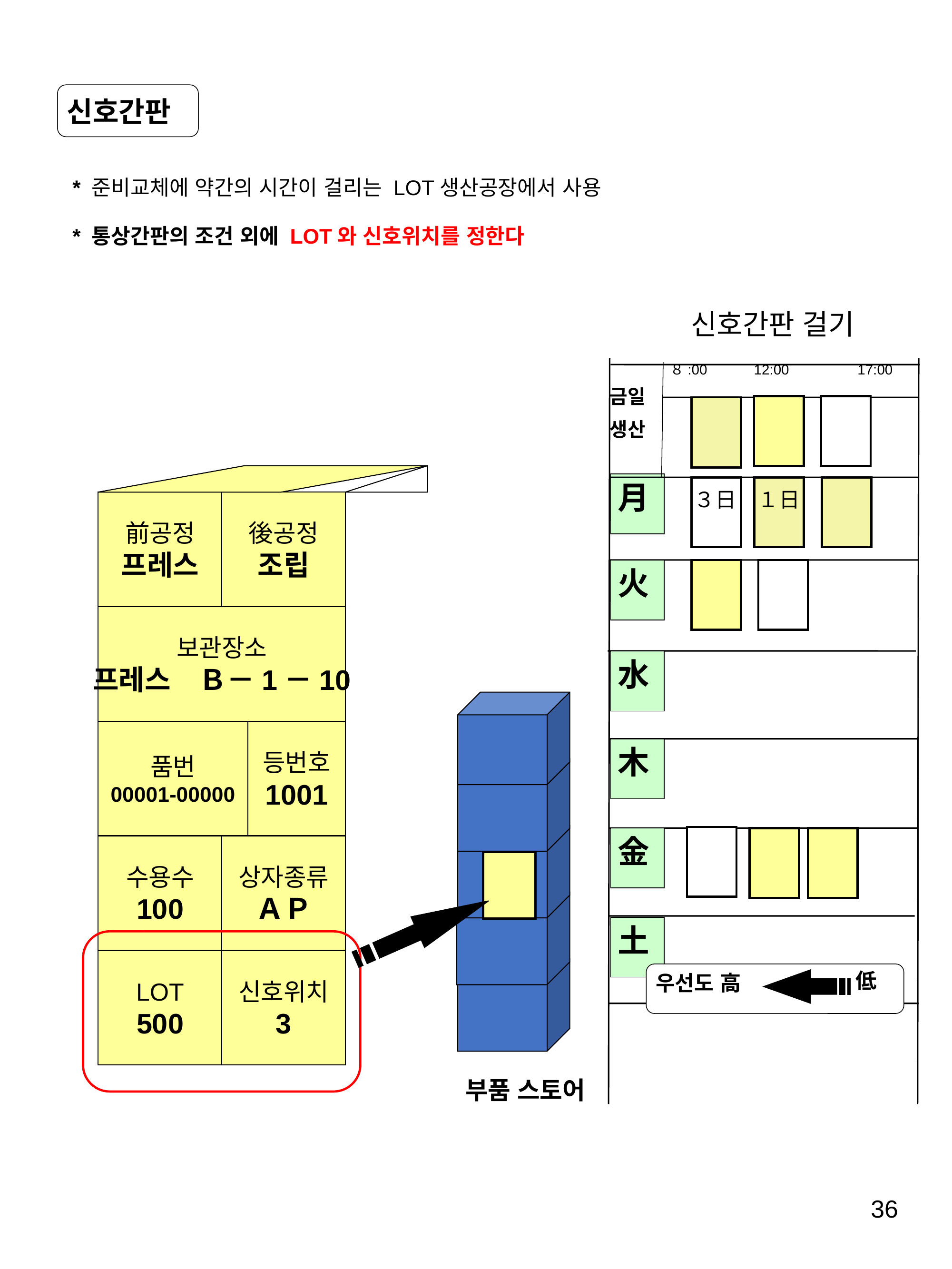

신호간판
* 준비교체에 약간의 시간이 걸리는 LOT생산공장에서 사용
* 통상간판의 조건 외에 LOT와 신호위치를 정한다
신호간판 걸기
８:00
12:00
17:00

금일
생산

前공정
프레스
後공정
조립
보관장소
프레스　Ｂ－1－10

품번
00001-00000
등번호
1001

수용수
100
상자종류
ＡＰ

LOT
500
신호위치
3

부품 스토어
月

３日
１日

火

水

木

月
金

土
低
우선도 高

36